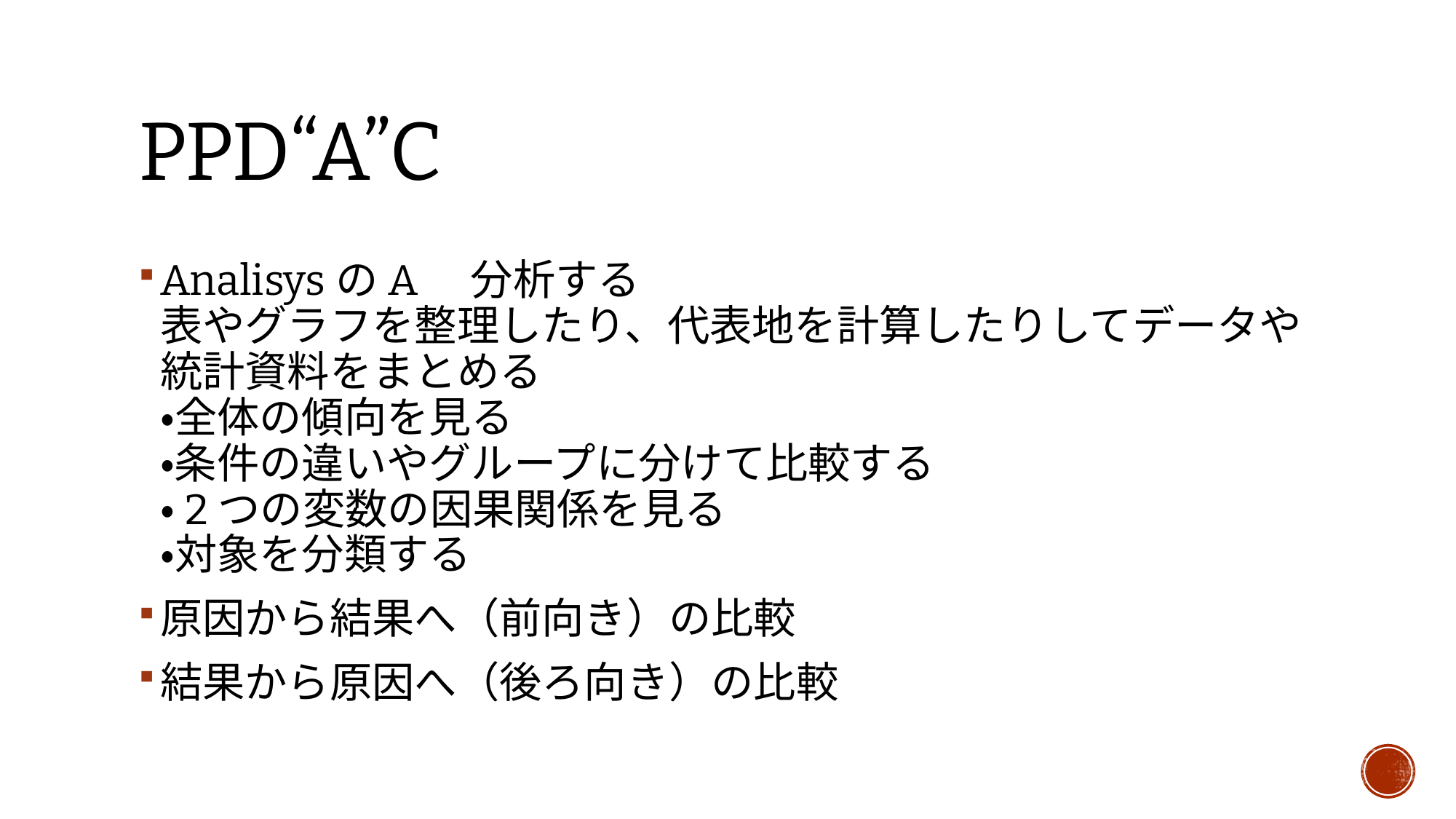

# PPD“A”C
AnalisysのA　分析する
表やグラフを整理したり、代表地を計算したりしてデータや統計資料をまとめる
・全体の傾向を見る
・条件の違いやグループに分けて比較する
・2つの変数の因果関係を見る
・対象を分類する
原因から結果へ（前向き）の比較
結果から原因へ（後ろ向き）の比較